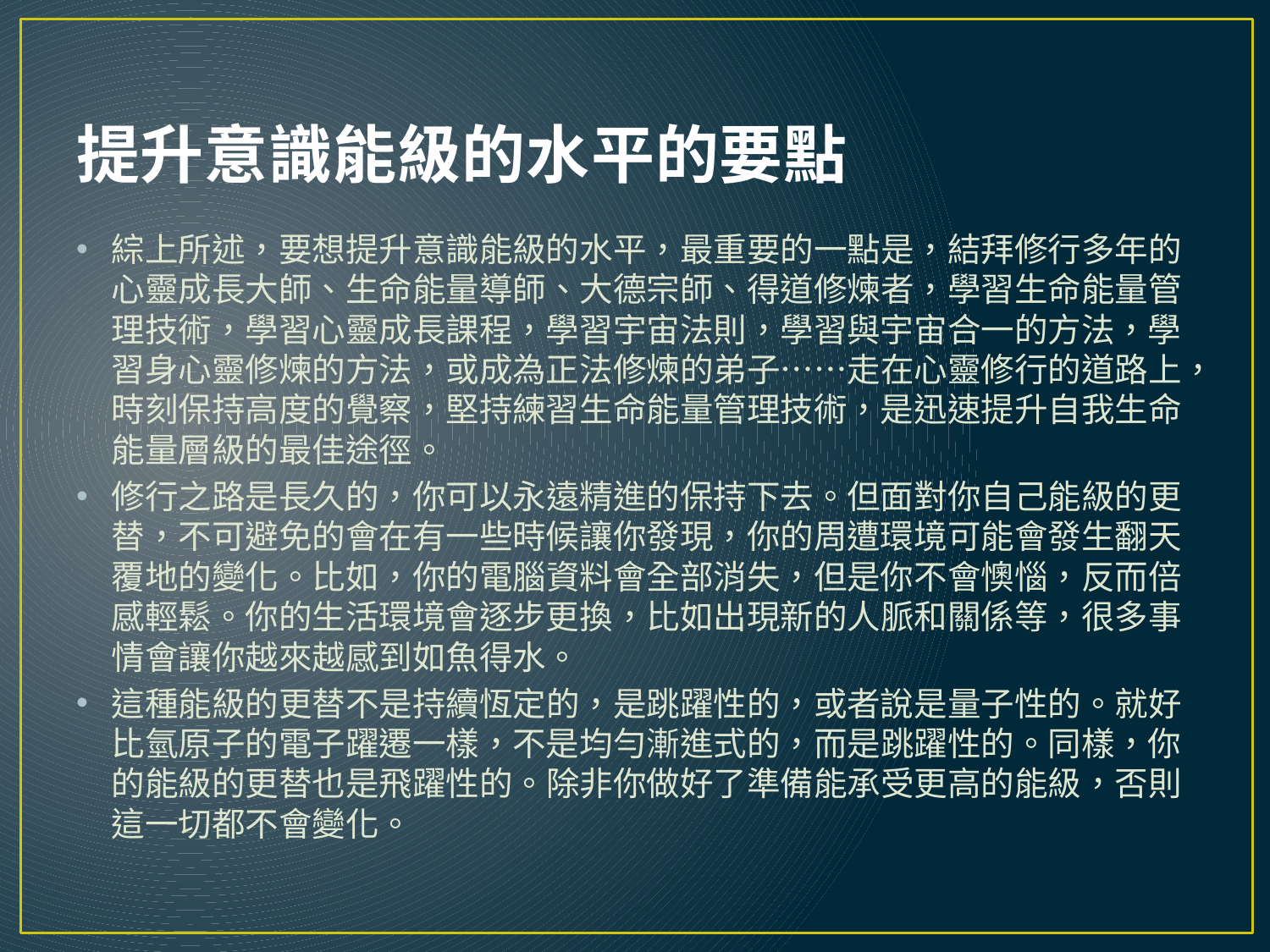

# 提升意識能級的水平的要點
綜上所述，要想提升意識能級的水平，最重要的一點是，結拜修行多年的心靈成長大師、生命能量導師、大德宗師、得道修煉者，學習生命能量管理技術，學習心靈成長課程，學習宇宙法則，學習與宇宙合一的方法，學習身心靈修煉的方法，或成為正法修煉的弟子……走在心靈修行的道路上，時刻保持高度的覺察，堅持練習生命能量管理技術，是迅速提升自我生命能量層級的最佳途徑。
修行之路是長久的，你可以永遠精進的保持下去。但面對你自己能級的更替，不可避免的會在有一些時候讓你發現，你的周遭環境可能會發生翻天覆地的變化。比如，你的電腦資料會全部消失，但是你不會懊惱，反而倍感輕鬆。你的生活環境會逐步更換，比如出現新的人脈和關係等，很多事情會讓你越來越感到如魚得水。
這種能級的更替不是持續恆定的，是跳躍性的，或者說是量子性的。就好比氫原子的電子躍遷一樣，不是均勻漸進式的，而是跳躍性的。同樣，你的能級的更替也是飛躍性的。除非你做好了準備能承受更高的能級，否則這一切都不會變化。